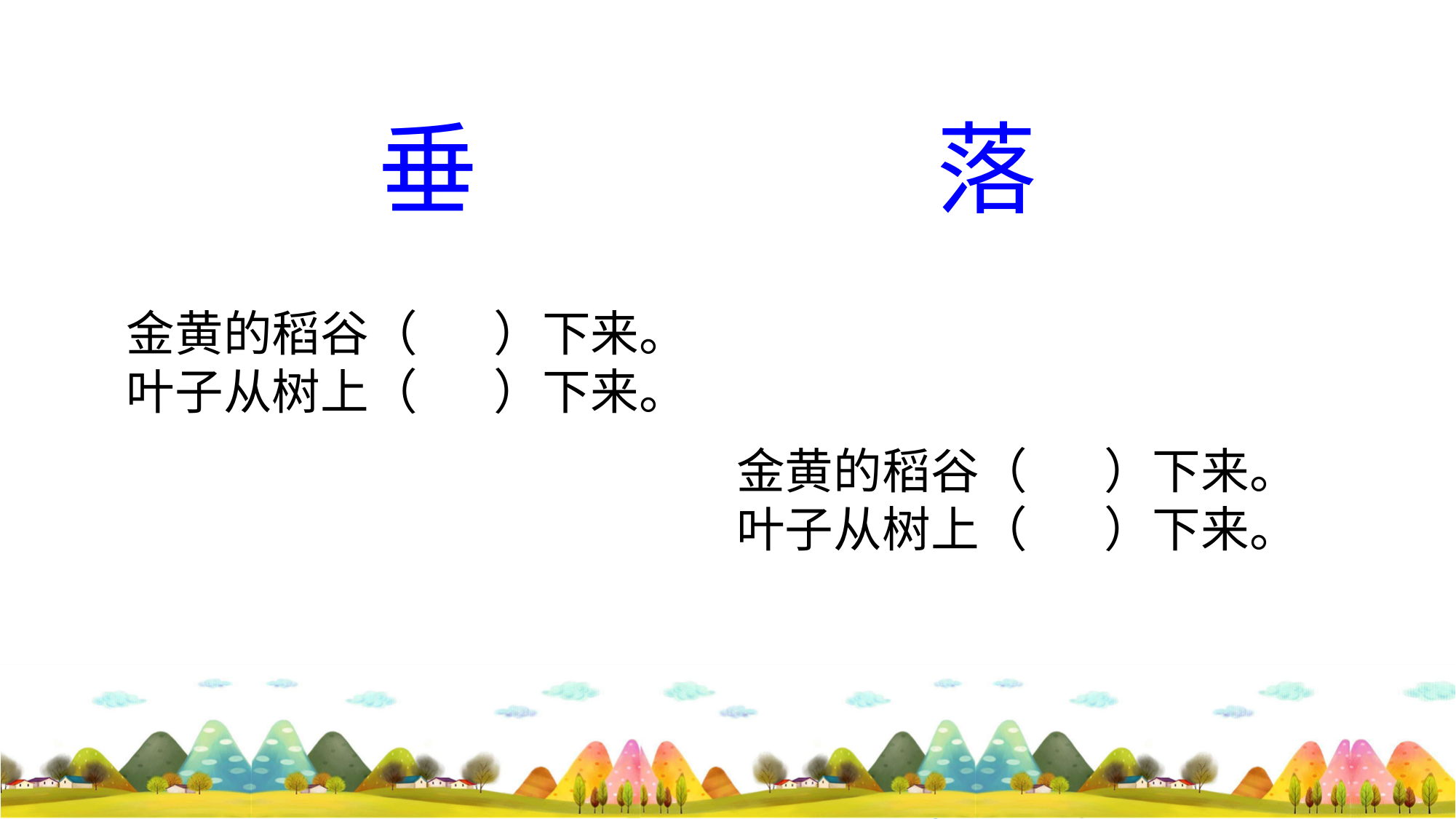

垂
落
金黄的稻谷（       ）下来。
叶子从树上（       ）下来。
金黄的稻谷（       ）下来。
叶子从树上（       ）下来。